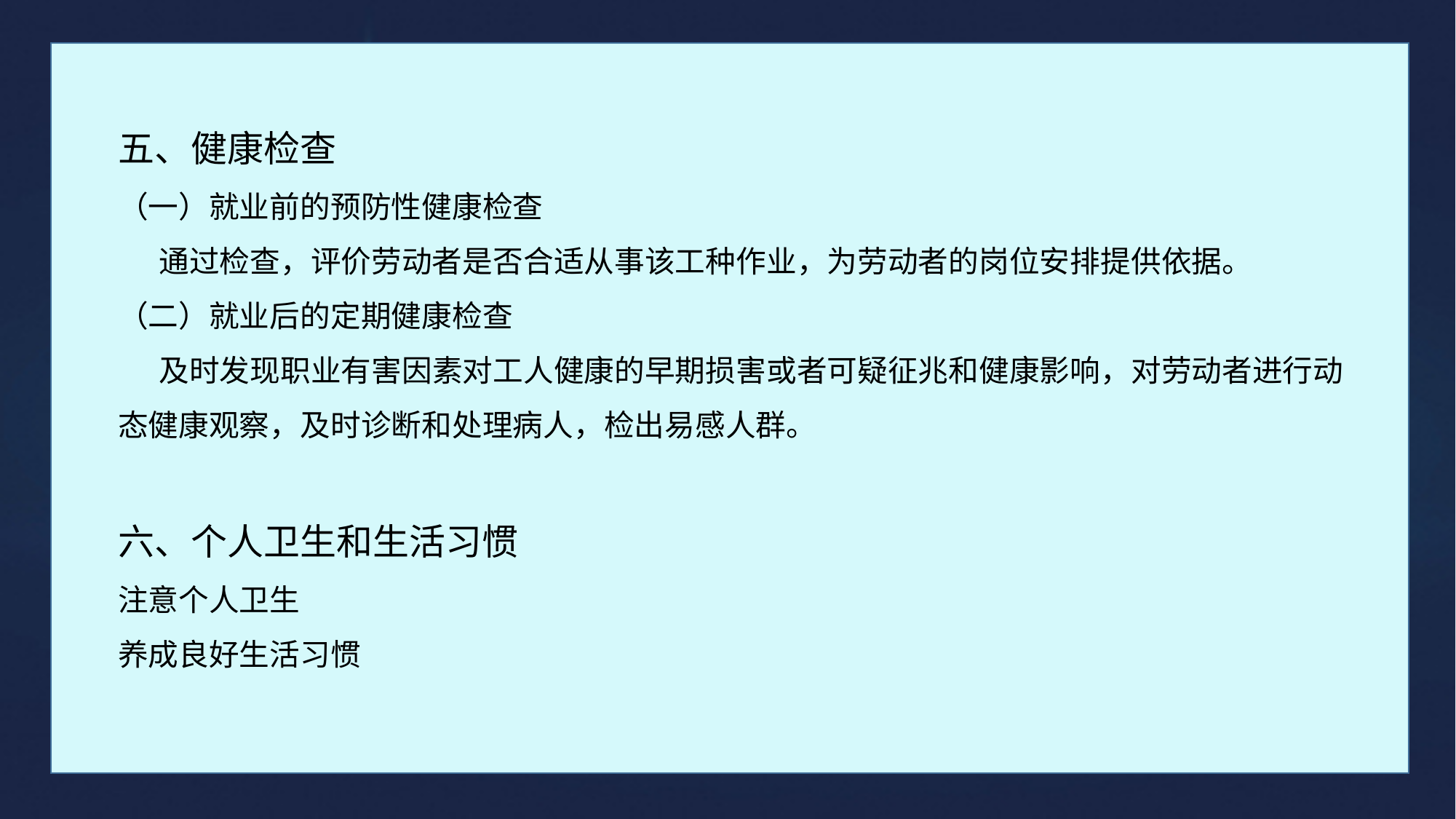

五、健康检查
（一）就业前的预防性健康检查
     通过检查，评价劳动者是否合适从事该工种作业，为劳动者的岗位安排提供依据。
（二）就业后的定期健康检查
     及时发现职业有害因素对工人健康的早期损害或者可疑征兆和健康影响，对劳动者进行动态健康观察，及时诊断和处理病人，检出易感人群。

六、个人卫生和生活习惯
注意个人卫生
养成良好生活习惯